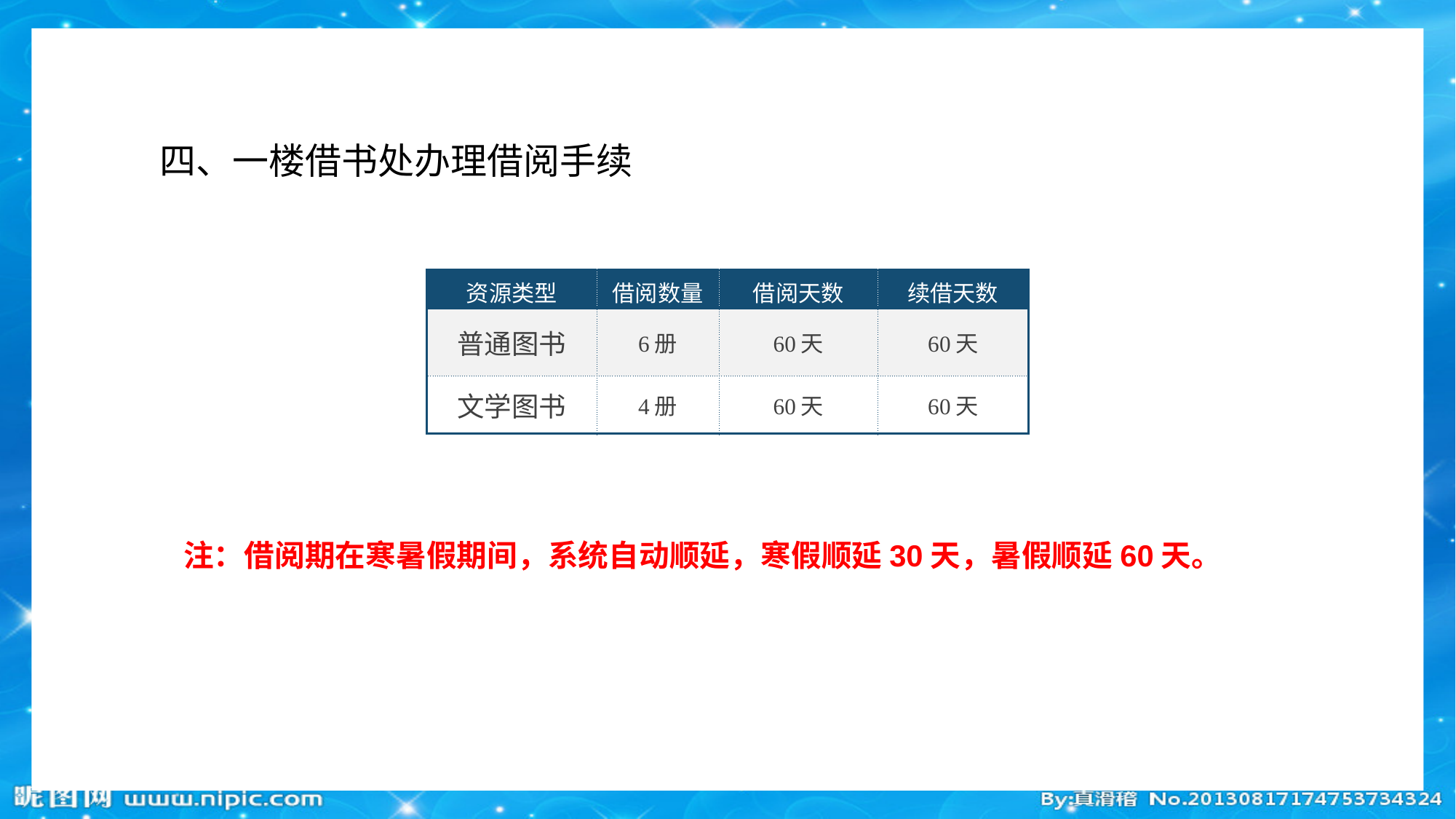

四、一楼借书处办理借阅手续
| 资源类型 | 借阅数量 | 借阅天数 | 续借天数 |
| --- | --- | --- | --- |
| 普通图书 | 6册 | 60天 | 60天 |
| 文学图书 | 4册 | 60天 | 60天 |
      注：借阅期在寒暑假期间，系统自动顺延，寒假顺延30天，暑假顺延60天。